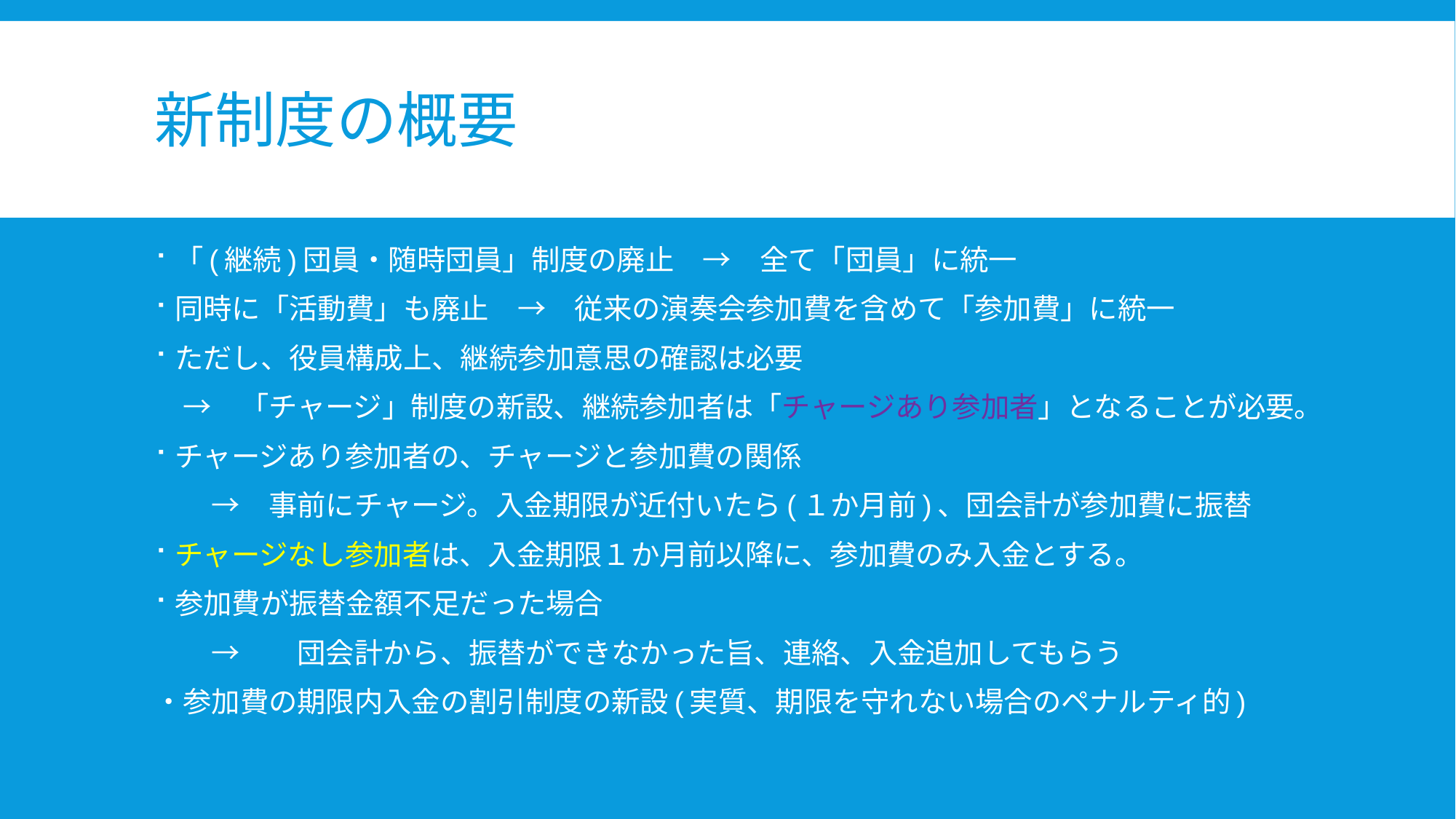

# 新制度の概要
「(継続)団員・随時団員」制度の廃止　→　全て「団員」に統一
同時に「活動費」も廃止　→　従来の演奏会参加費を含めて「参加費」に統一
ただし、役員構成上、継続参加意思の確認は必要
　→　「チャージ」制度の新設、継続参加者は「チャージあり参加者」となることが必要。
チャージあり参加者の、チャージと参加費の関係
　　→　事前にチャージ。入金期限が近付いたら(１か月前)、団会計が参加費に振替
チャージなし参加者は、入金期限１か月前以降に、参加費のみ入金とする。
参加費が振替金額不足だった場合
　　→　　団会計から、振替ができなかった旨、連絡、入金追加してもらう
・参加費の期限内入金の割引制度の新設(実質、期限を守れない場合のペナルティ的)